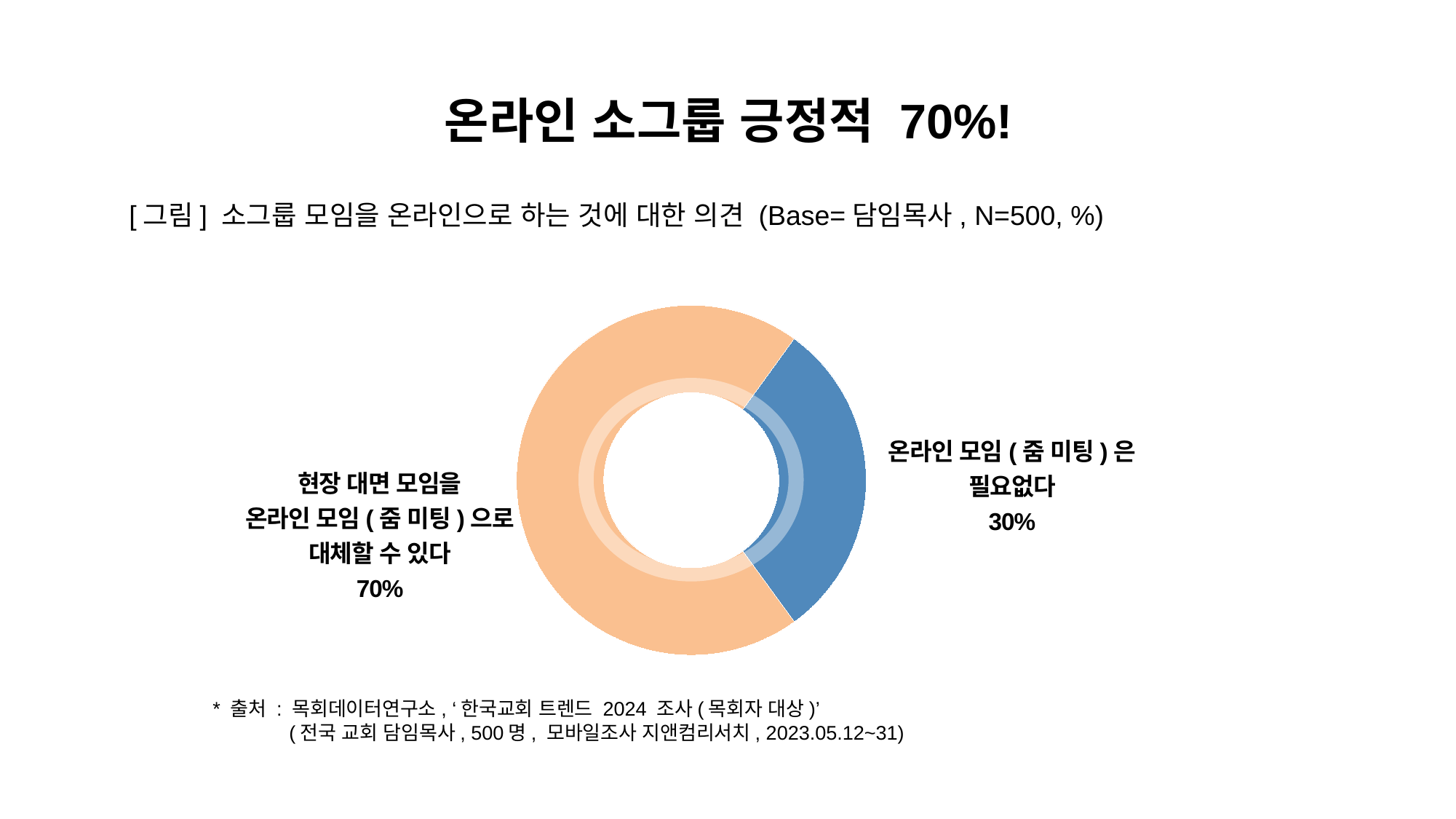

온라인 소그룹 긍정적 70%!
[그림] 소그룹 모임을 온라인으로 하는 것에 대한 의견 (Base=담임목사, N=500, %)

### Chart

| Category | 열1 |
|---|---|
| 지금처럼 계속 하고 싶다 | 29.965224760567956 |
| 지금보다 더 하고 싶다 | 70.03477523943225 |
온라인 모임(줌 미팅)은
필요없다
30%
현장 대면 모임을
온라인 모임(줌 미팅)으로
대체할 수 있다
70%
* 출처 : 목회데이터연구소, ‘한국교회 트렌드 2024 조사(목회자 대상)’
              (전국 교회 담임목사, 500명, 모바일조사 지앤컴리서치, 2023.05.12~31)